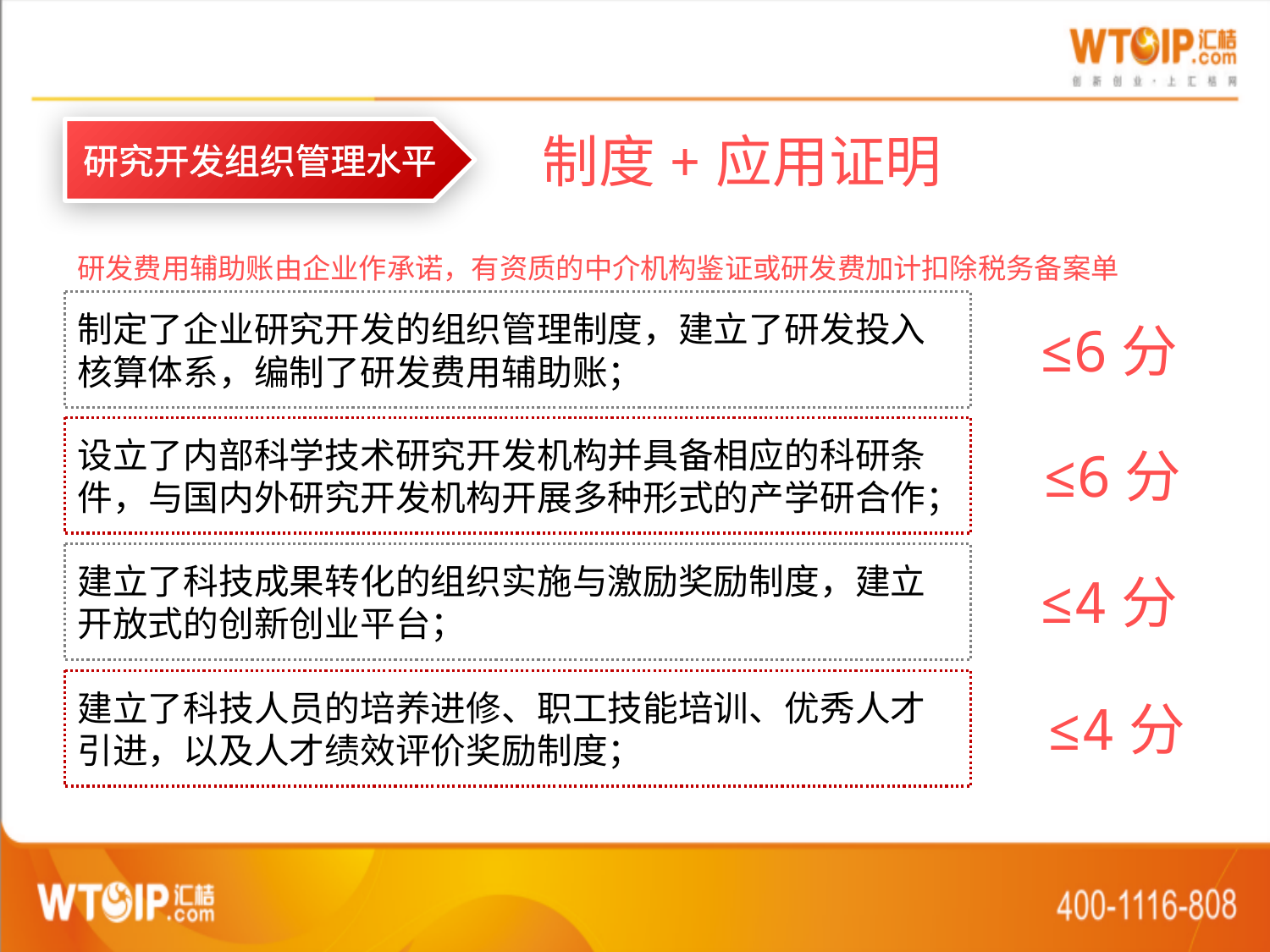

研究开发组织管理水平
制度+应用证明
研发费用辅助账由企业作承诺，有资质的中介机构鉴证或研发费加计扣除税务备案单
制定了企业研究开发的组织管理制度，建立了研发投入核算体系，编制了研发费用辅助账；
≤6分
设立了内部科学技术研究开发机构并具备相应的科研条件，与国内外研究开发机构开展多种形式的产学研合作；
≤6分
建立了科技成果转化的组织实施与激励奖励制度，建立开放式的创新创业平台；
≤4分
建立了科技人员的培养进修、职工技能培训、优秀人才引进，以及人才绩效评价奖励制度；
≤4分